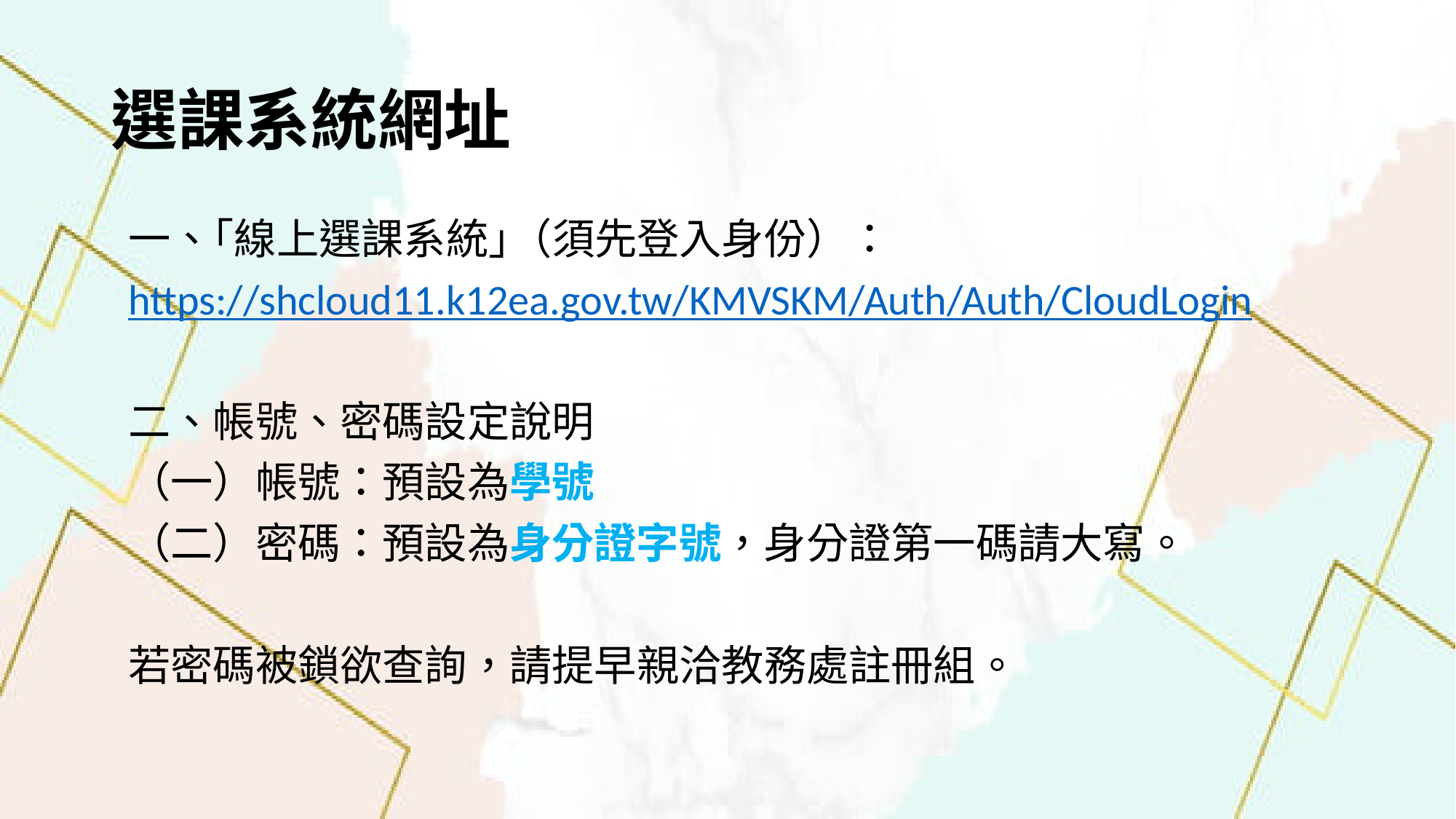

# 選課系統網址
一、｢線上選課系統｣（須先登入身份）：
https://shcloud11.k12ea.gov.tw/KMVSKM/Auth/Auth/CloudLogin

二、帳號、密碼設定說明
（一）帳號：預設為學號
（二）密碼：預設為身分證字號，身分證第一碼請大寫。

若密碼被鎖欲查詢，請提早親洽教務處註冊組。